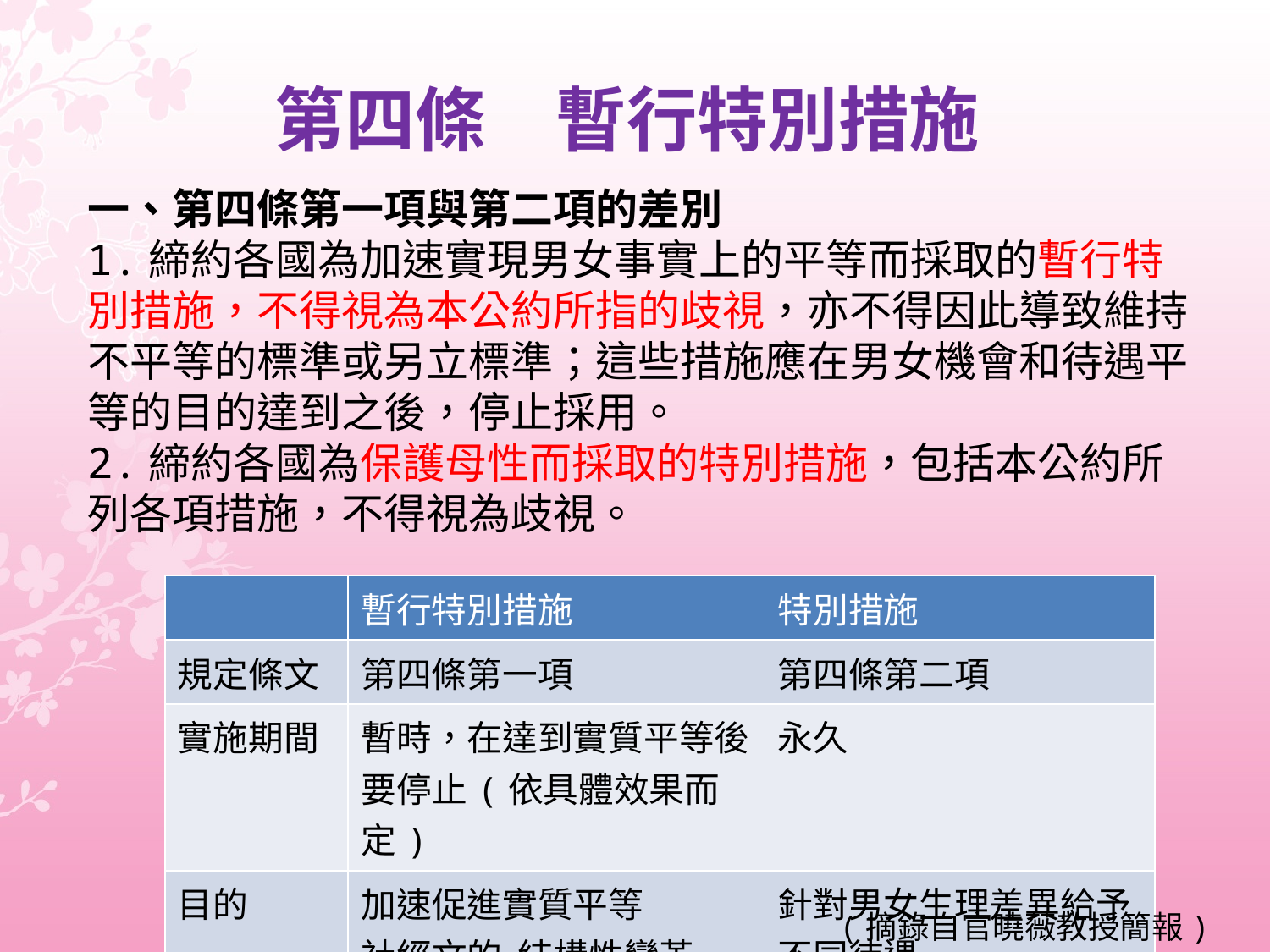

# 第四條　暫行特別措施
一、第四條第一項與第二項的差別
1.締約各國為加速實現男女事實上的平等而採取的暫行特別措施，不得視為本公約所指的歧視，亦不得因此導致維持不平等的標準或另立標準；這些措施應在男女機會和待遇平等的目的達到之後，停止採用。
2.締約各國為保護母性而採取的特別措施，包括本公約所列各項措施，不得視為歧視。
|  | 暫行特別措施 | 特別措施 |
| --- | --- | --- |
| 規定條文 | 第四條第一項 | 第四條第二項 |
| 實施期間 | 暫時，在達到實質平等後要停止(依具體效果而定) | 永久 |
| 目的 | 加速促進實質平等 社經文的 結構性變革 | 針對男女生理差異給予不同待遇 |

(摘錄自官曉薇教授簡報)